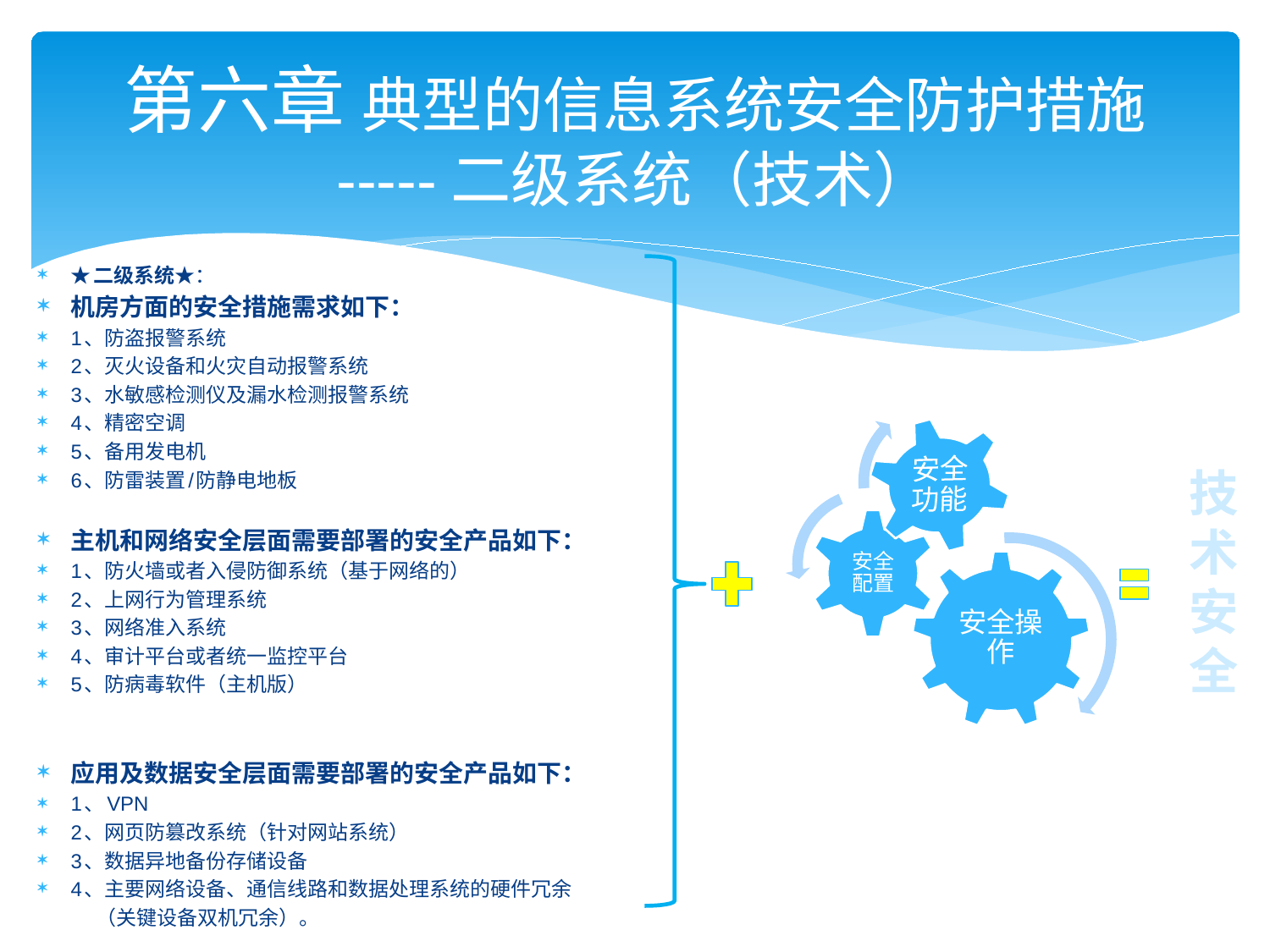

# 第六章 典型的信息系统安全防护措施 -----二级系统（技术）
★二级系统★：
机房方面的安全措施需求如下：
1、防盗报警系统
2、灭火设备和火灾自动报警系统
3、水敏感检测仪及漏水检测报警系统
4、精密空调
5、备用发电机
6、防雷装置/防静电地板

主机和网络安全层面需要部署的安全产品如下：
1、防火墙或者入侵防御系统（基于网络的）
2、上网行为管理系统
3、网络准入系统
4、审计平台或者统一监控平台
5、防病毒软件（主机版）

应用及数据安全层面需要部署的安全产品如下：
1、VPN
2、网页防篡改系统（针对网站系统）
3、数据异地备份存储设备
4、主要网络设备、通信线路和数据处理系统的硬件冗余
            （关键设备双机冗余）。

安全操作
安全配置
安全功能
技
术
安
全